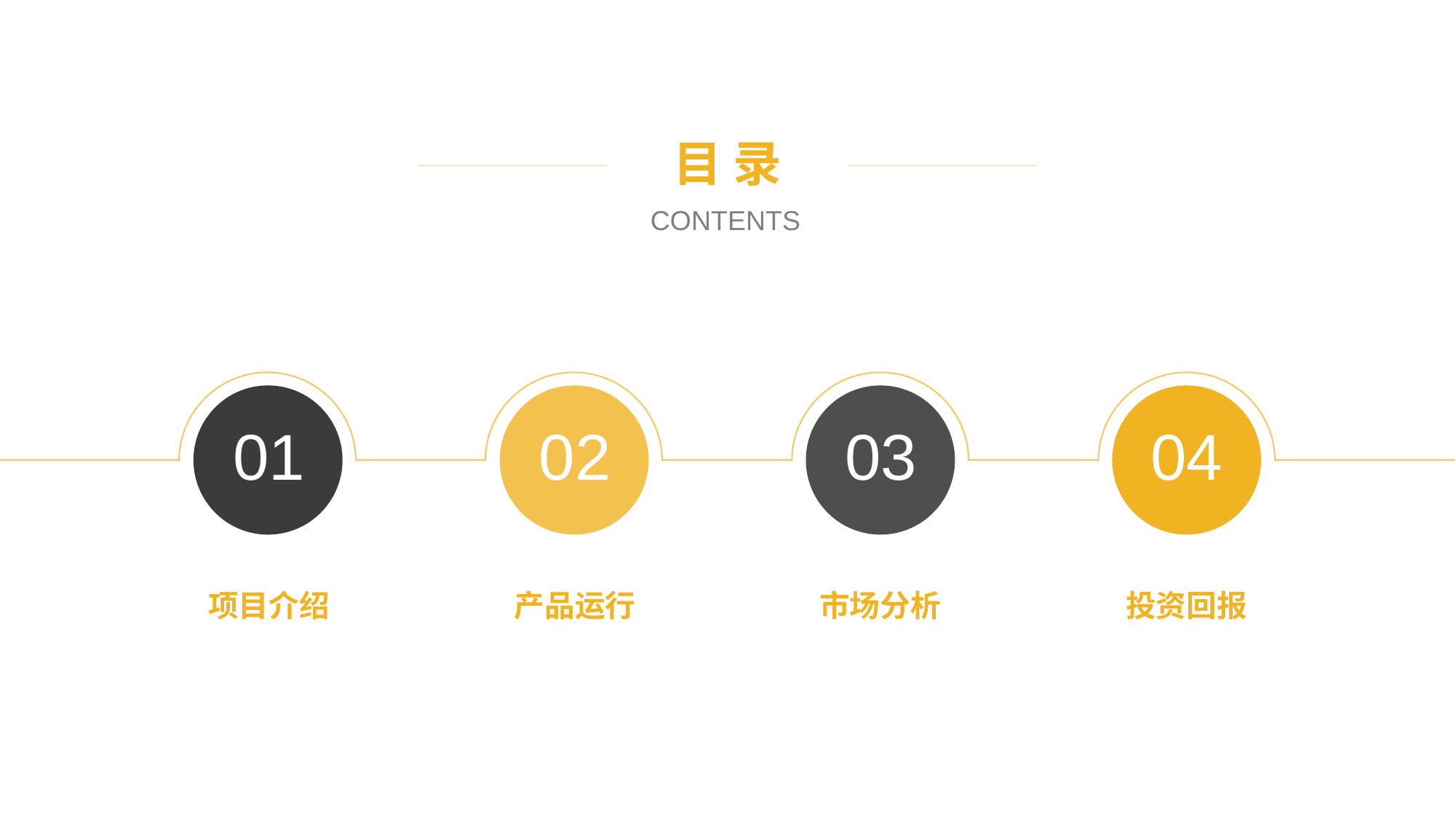

目 录
CONTENTS

01

02

03

04
项目介绍
产品运行
市场分析
投资回报